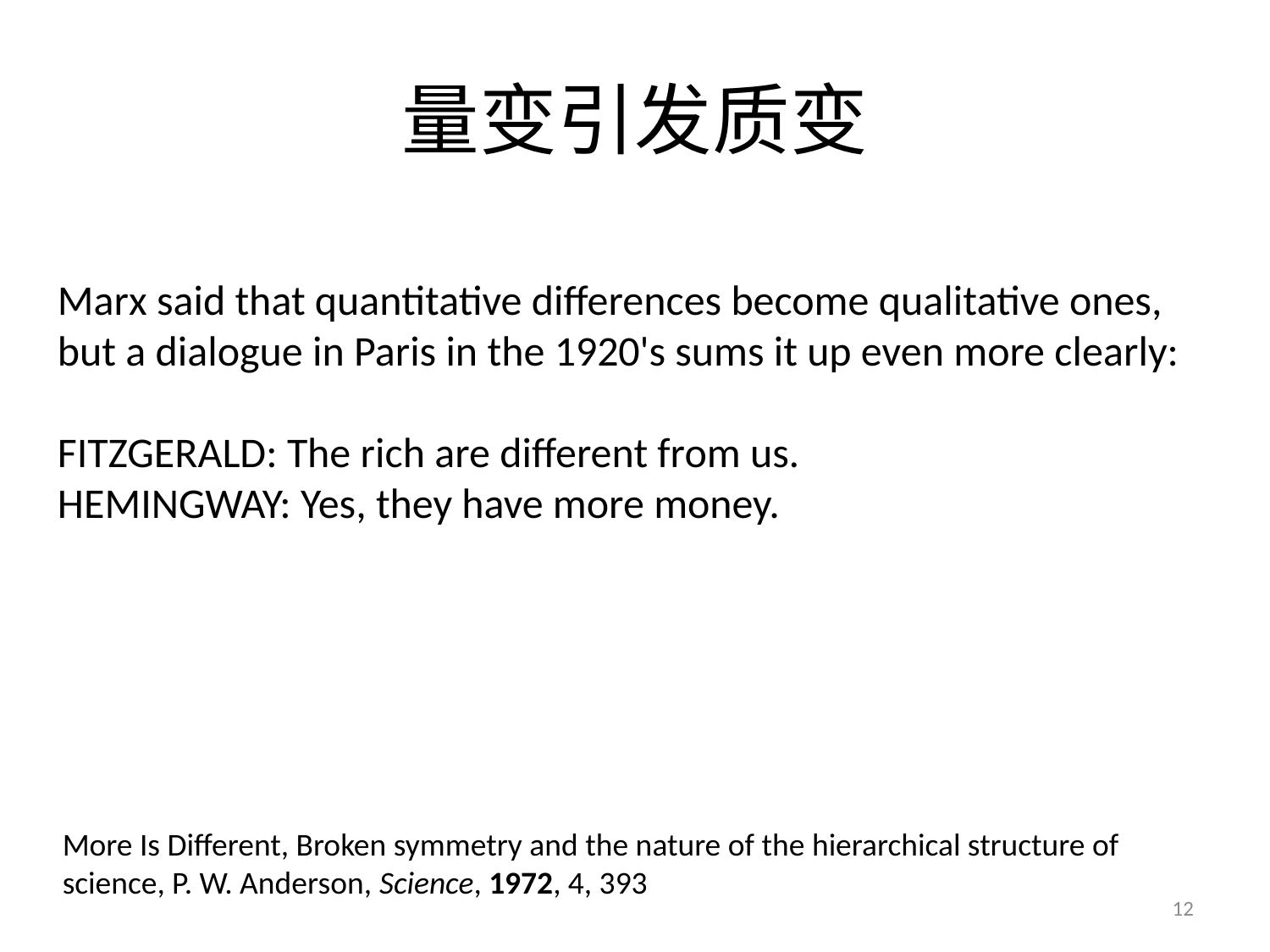

# 量变引发质变
Marx said that quantitative differences become qualitative ones, but a dialogue in Paris in the 1920's sums it up even more clearly:

FITZGERALD: The rich are different from us.
HEMINGWAY: Yes, they have more money.
More Is Different, Broken symmetry and the nature of the hierarchical structure of science, P. W. Anderson, Science, 1972, 4, 393
12